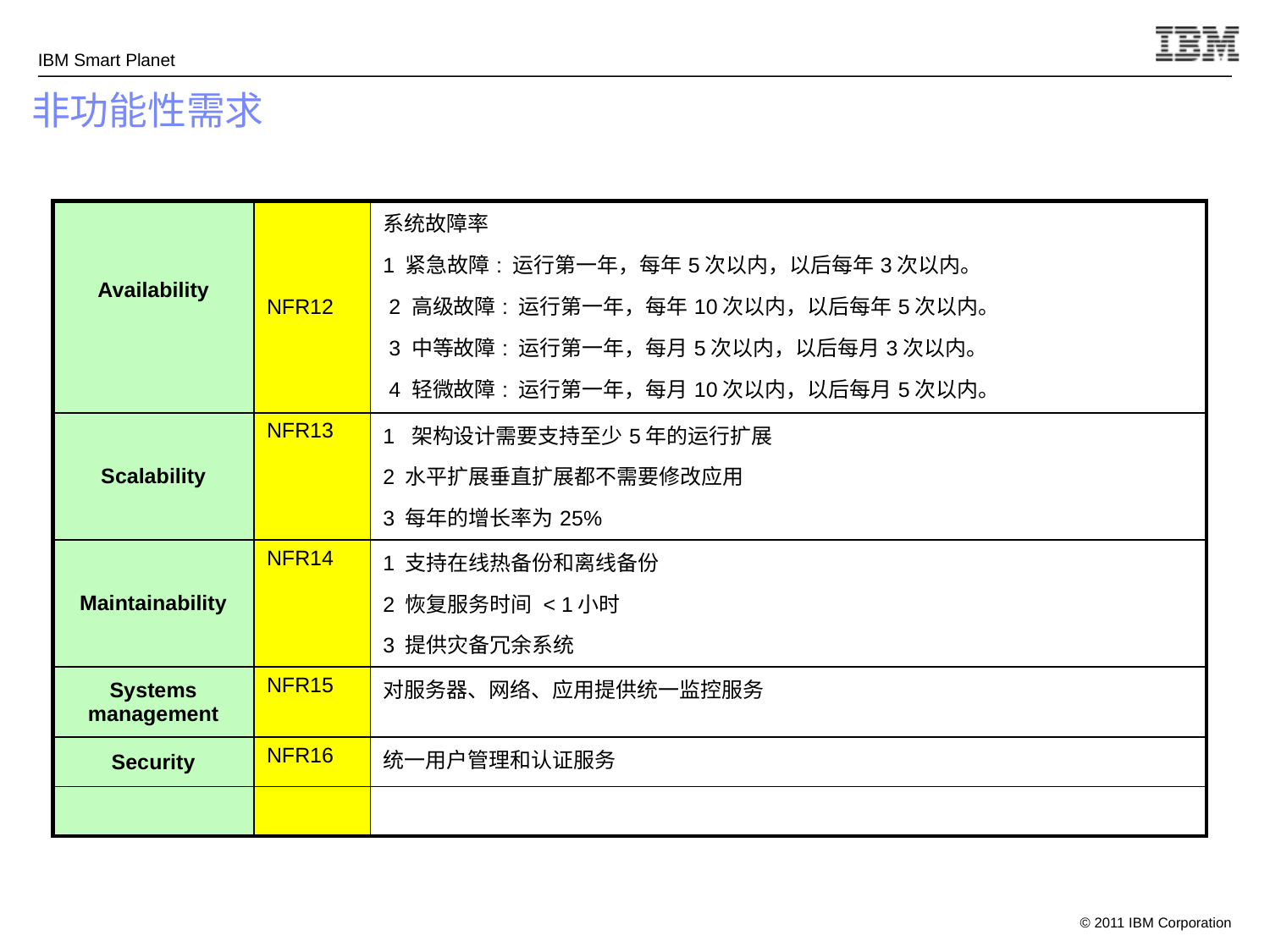

非功能性需求
| Availability | NFR12 | 系统故障率 1 紧急故障: 运行第一年，每年5次以内，以后每年3次以内。 2 高级故障: 运行第一年，每年10次以内，以后每年5次以内。 3 中等故障: 运行第一年，每月5次以内，以后每月3次以内。 4 轻微故障: 运行第一年，每月10次以内，以后每月5次以内。 |
| --- | --- | --- |
| Scalability | NFR13 | 1 架构设计需要支持至少5年的运行扩展 2 水平扩展垂直扩展都不需要修改应用 3 每年的增长率为25% |
| Maintainability | NFR14 | 1 支持在线热备份和离线备份 2 恢复服务时间 < 1小时 3 提供灾备冗余系统 |
| Systems management | NFR15 | 对服务器、网络、应用提供统一监控服务 |
| Security | NFR16 | 统一用户管理和认证服务 |
|  |  |  |